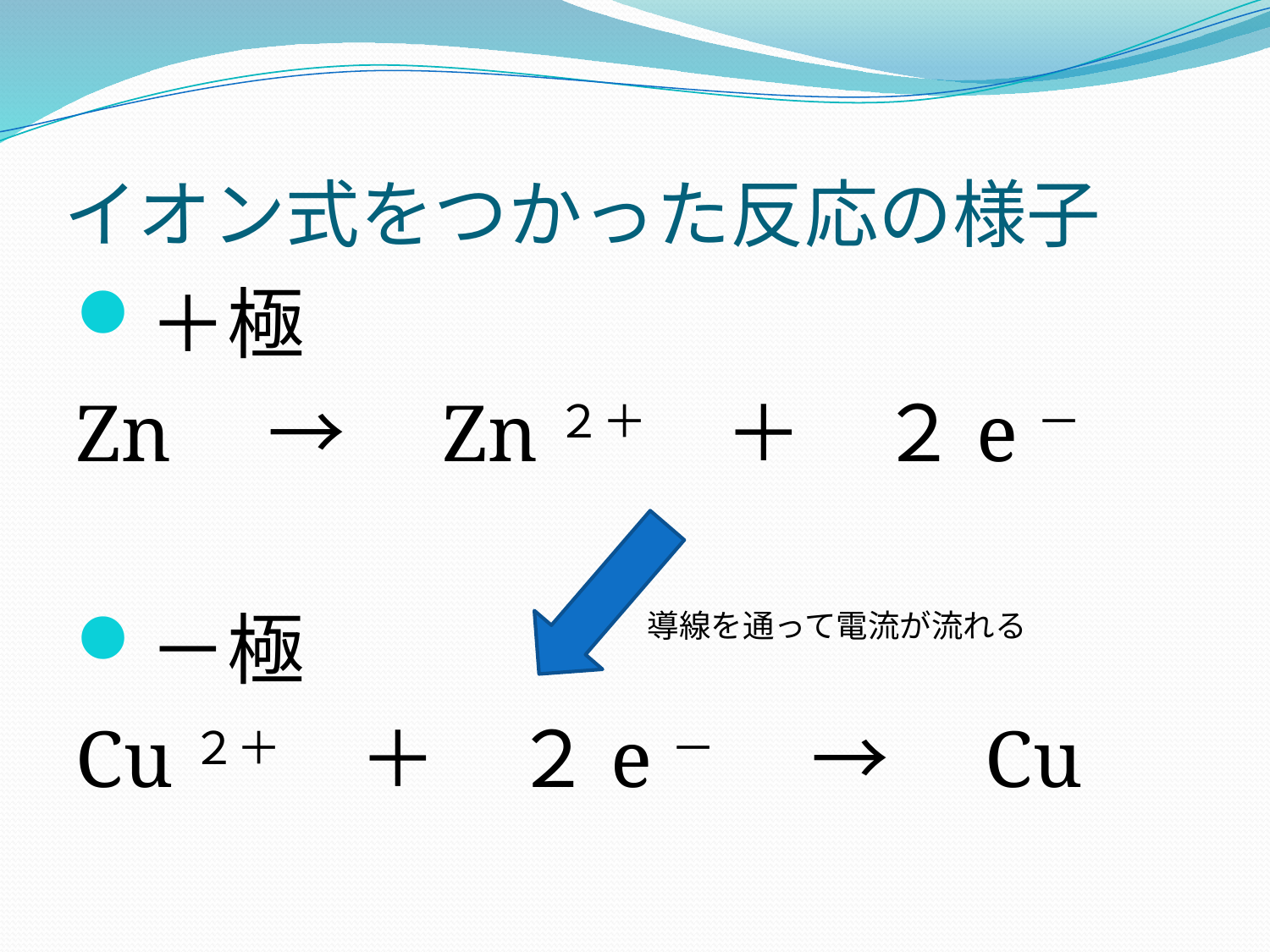

# イオン式をつかった反応の様子
＋極
Zn　→　Zn２＋　＋　２e－

－極
Cu２＋　＋　２e－ 　→　Cu

導線を通って電流が流れる